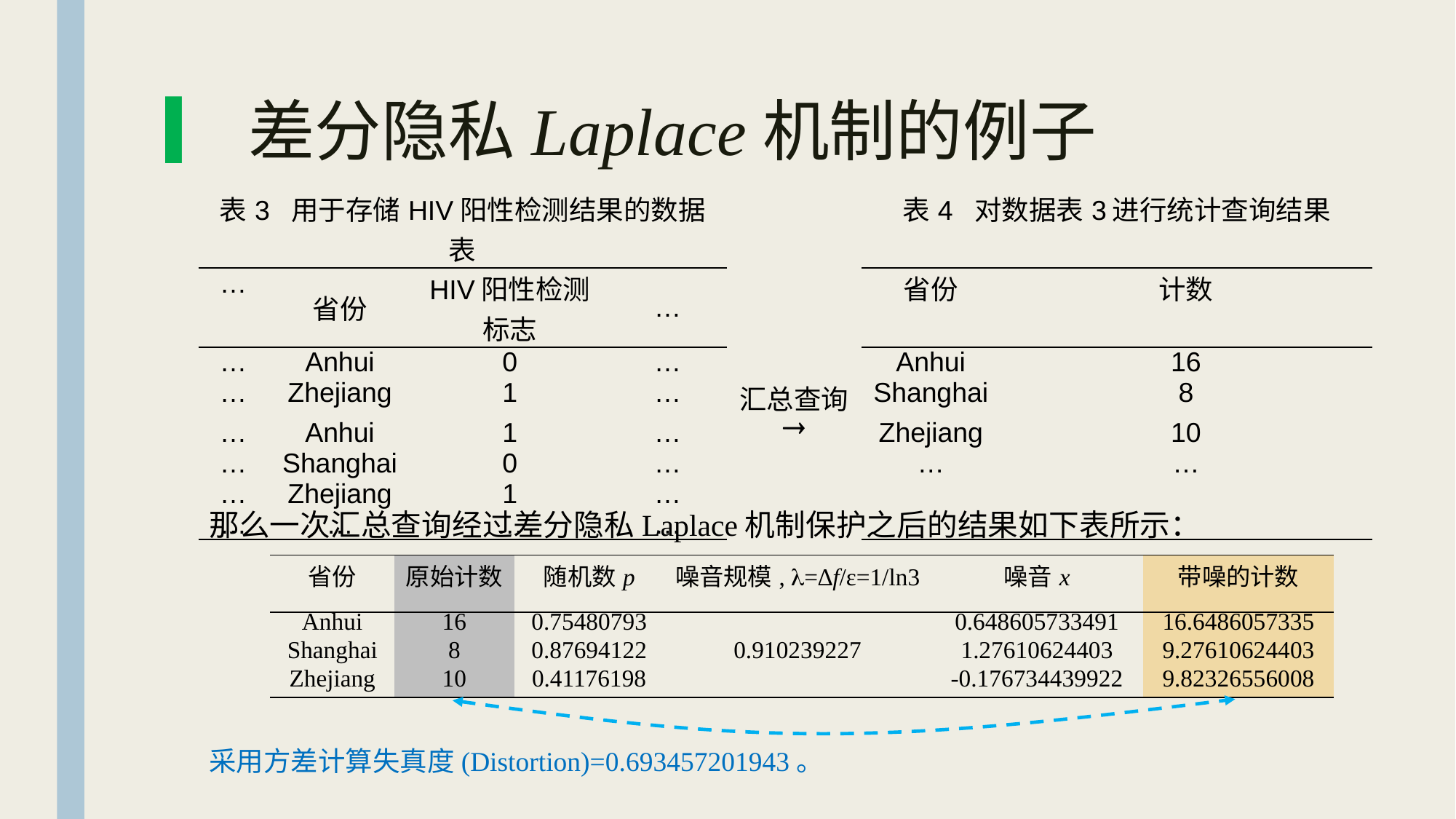

# ▎差分隐私Laplace机制的例子
| 表3 用于存储HIV阳性检测结果的数据表 |  |  |  |  | 表4 对数据表3进行统计查询结果 |  |
| --- | --- | --- | --- | --- | --- | --- |
| … | 省份 | HIV阳性检测标志 | … |  | 省份 | 计数 |
| … | Anhui | 0 | … |  | Anhui | 16 |
| … | Zhejiang | 1 | … | 汇总查询 | Shanghai | 8 |
| … | Anhui | 1 | … | → | Zhejiang | 10 |
| … | Shanghai | 0 | … |  | … | … |
| … | Zhejiang | 1 | … |  |  |  |
| … | … | … | … |  |  |  |
那么一次汇总查询经过差分隐私Laplace机制保护之后的结果如下表所示：
| 省份 | 原始计数 | 随机数p | 噪音规模, λ=∆f/ε=1/ln3 | 噪音x | 带噪的计数 |
| --- | --- | --- | --- | --- | --- |
| Anhui | 16 | 0.75480793 | 0.910239227 | 0.648605733491 | 16.6486057335 |
| Shanghai | 8 | 0.87694122 |  | 1.27610624403 | 9.27610624403 |
| Zhejiang | 10 | 0.41176198 |  | -0.176734439922 | 9.82326556008 |

采用方差计算失真度(Distortion)=0.693457201943。